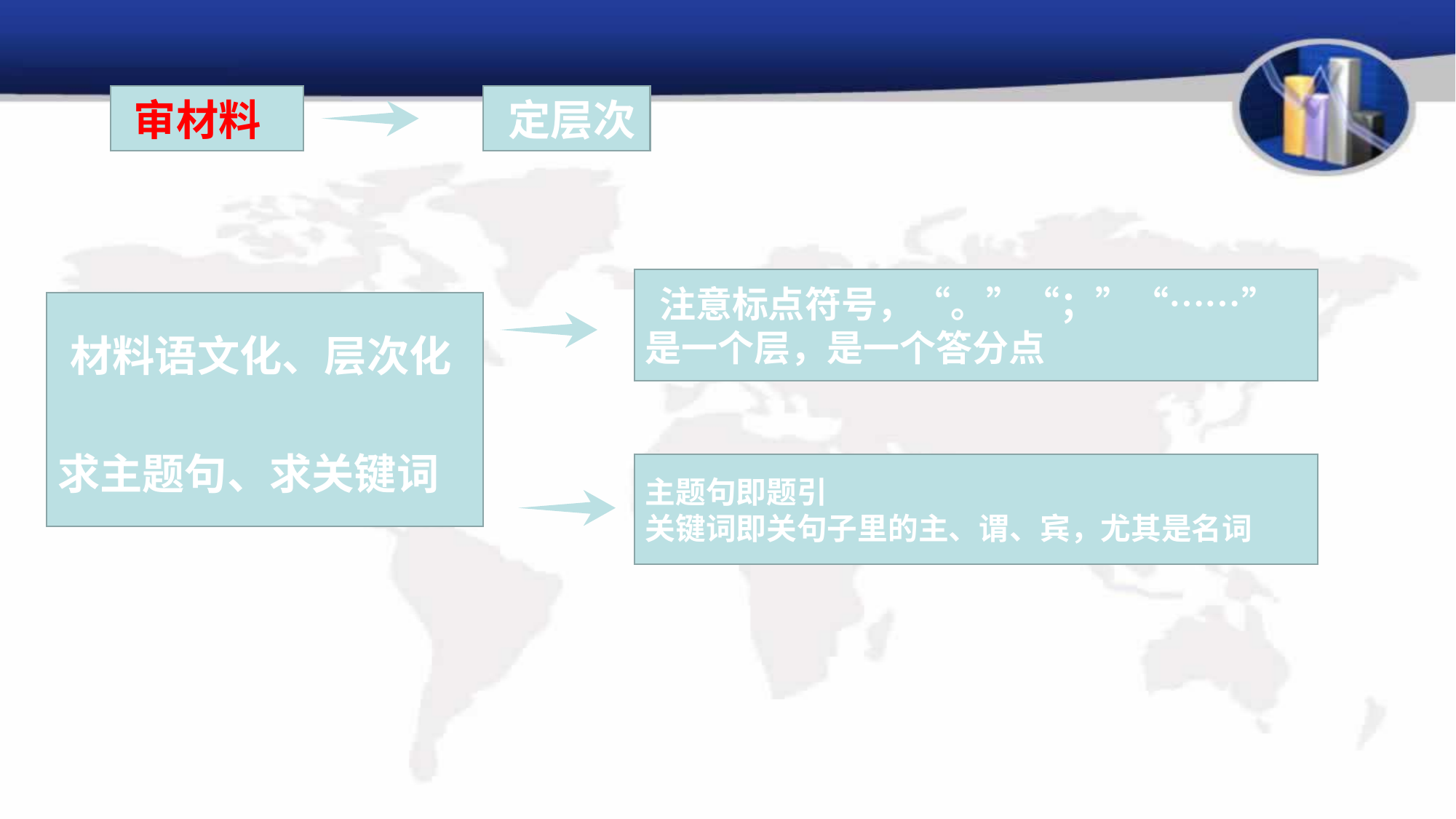

审材料
 定层次

 注意标点符号，“。”“；”“……”
是一个层，是一个答分点
 材料语文化、层次化

求主题句、求关键词

主题句即题引
关键词即关句子里的主、谓、宾，尤其是名词